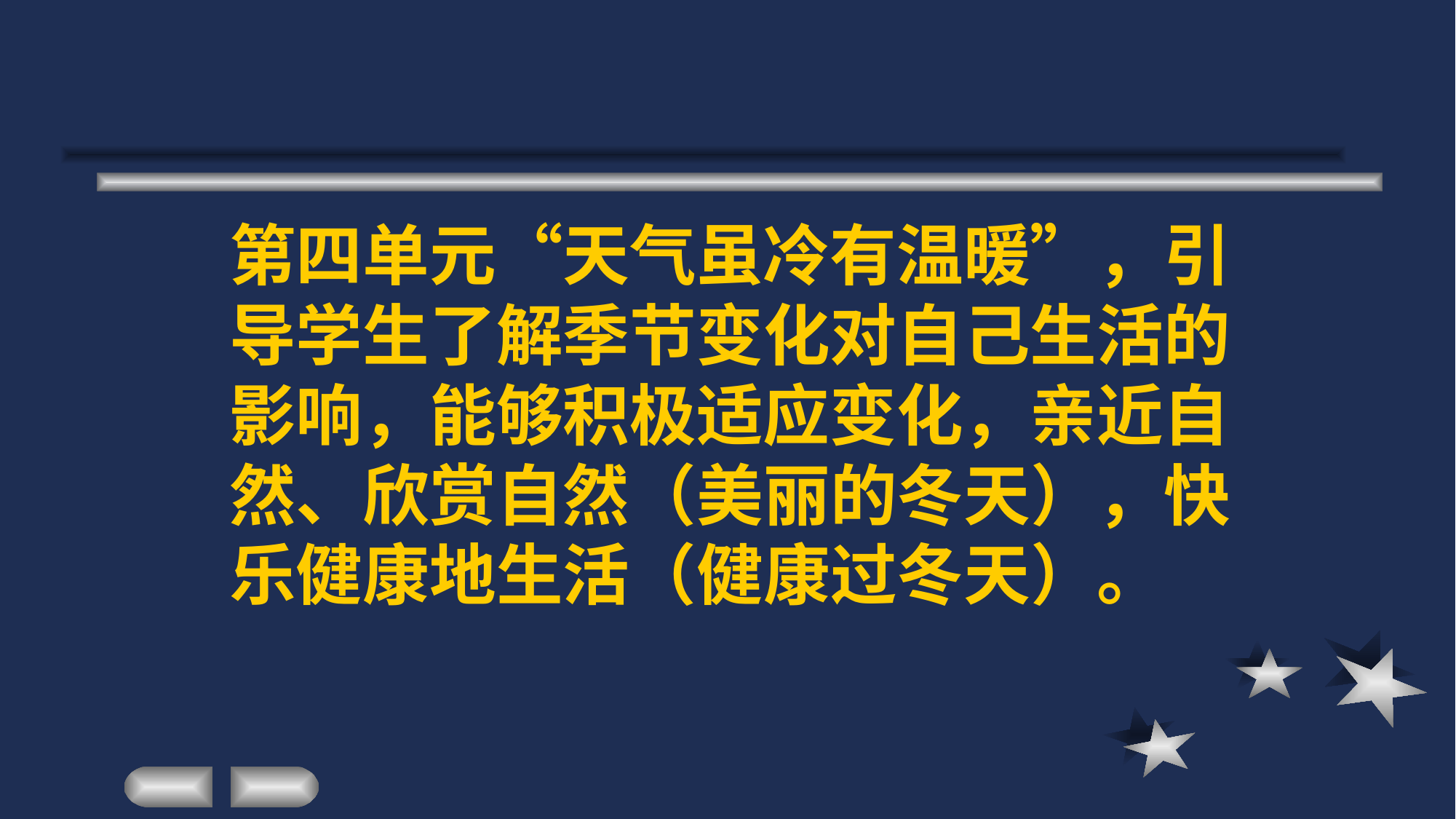

# 第四单元“天气虽冷有温暖”，引导学生了解季节变化对自己生活的影响，能够积极适应变化，亲近自然、欣赏自然（美丽的冬天），快乐健康地生活（健康过冬天）。